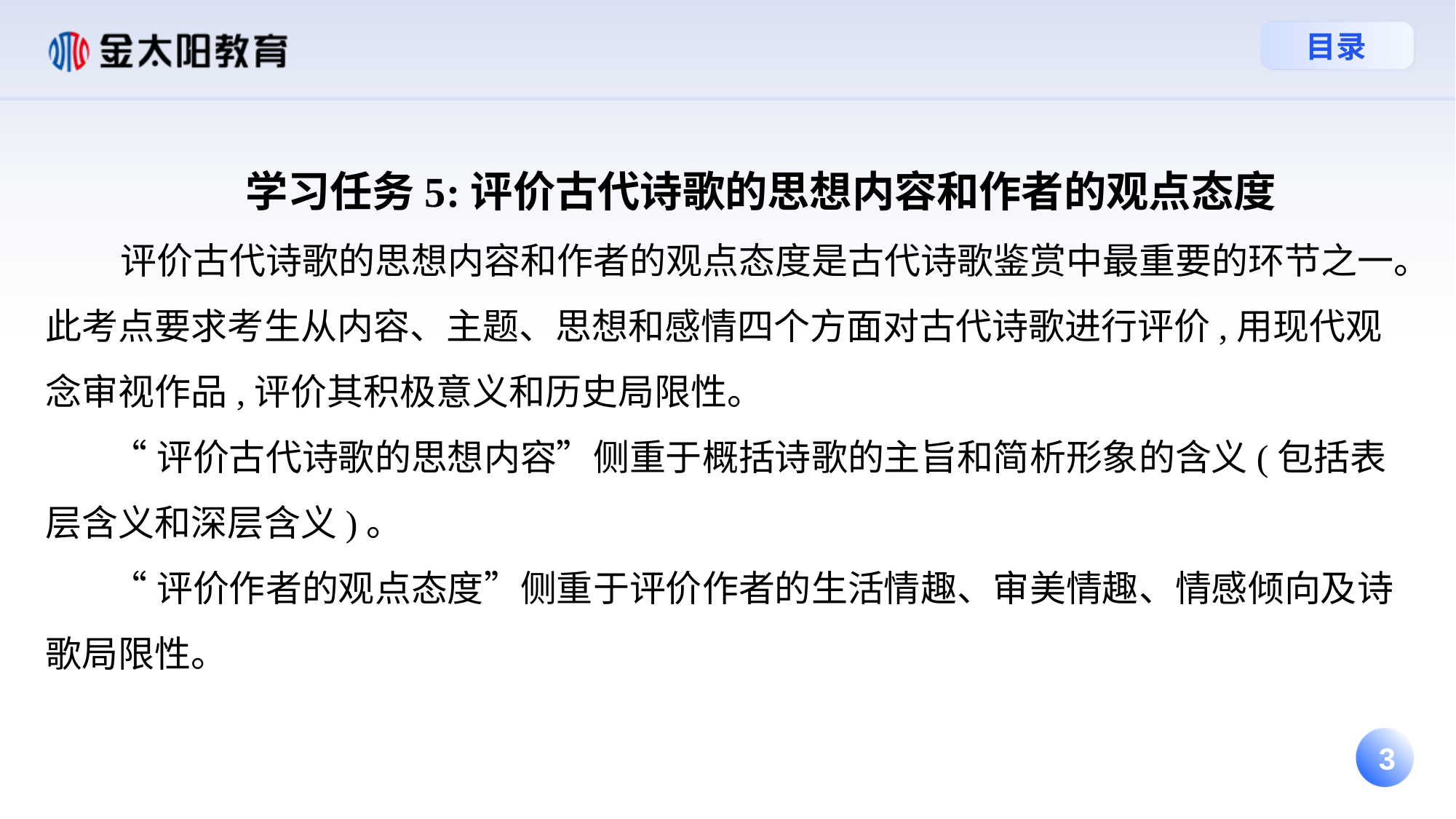

学习任务5:评价古代诗歌的思想内容和作者的观点态度
        评价古代诗歌的思想内容和作者的观点态度是古代诗歌鉴赏中最重要的环节之一。此考点要求考生从内容、主题、思想和感情四个方面对古代诗歌进行评价,用现代观念审视作品,评价其积极意义和历史局限性。
        “评价古代诗歌的思想内容”侧重于概括诗歌的主旨和简析形象的含义(包括表层含义和深层含义)。
        “评价作者的观点态度”侧重于评价作者的生活情趣、审美情趣、情感倾向及诗歌局限性。